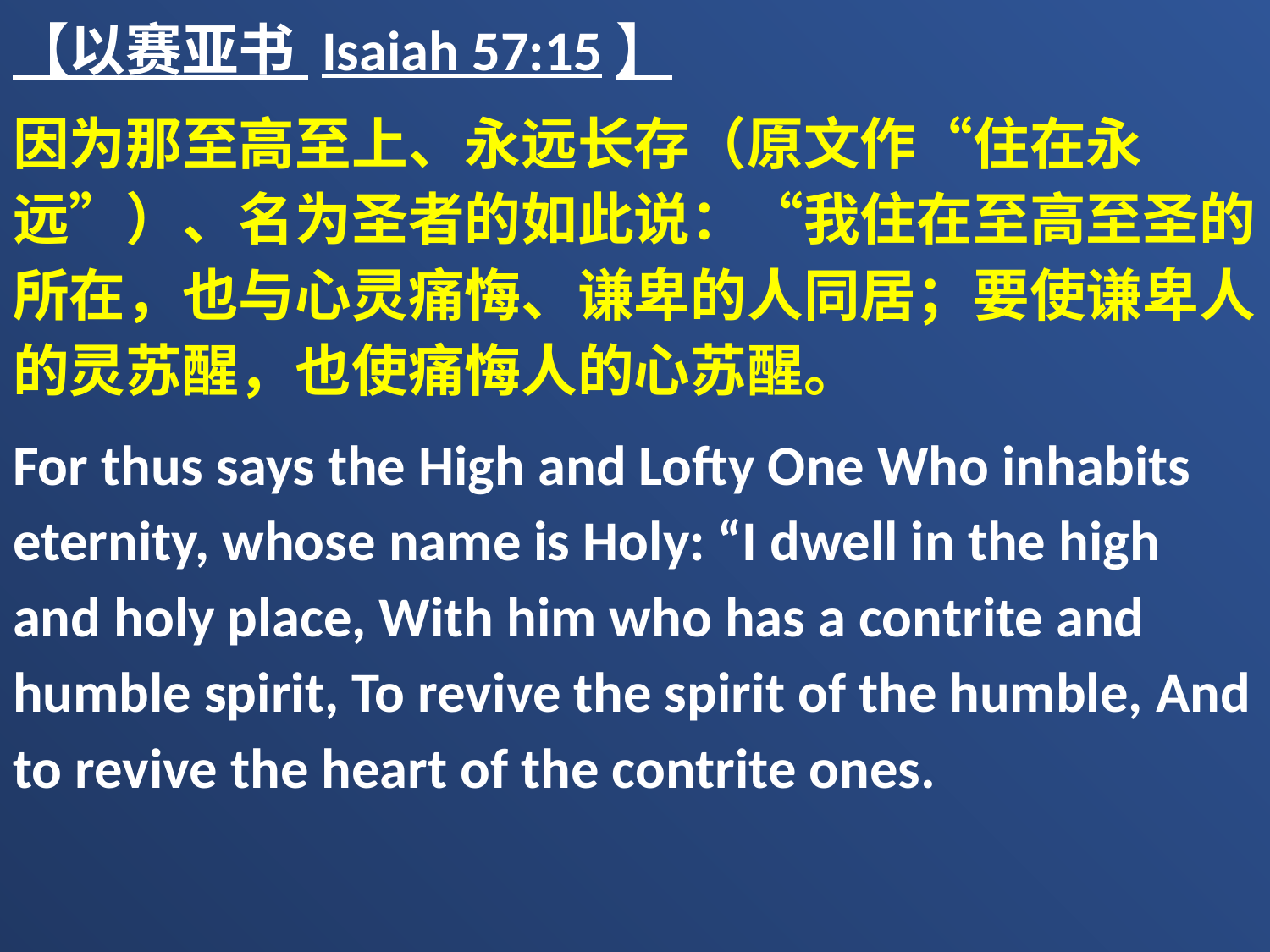

【以赛亚书 Isaiah 57:15】
因为那至高至上、永远长存（原文作“住在永远”）、名为圣者的如此说：“我住在至高至圣的所在，也与心灵痛悔、谦卑的人同居；要使谦卑人的灵苏醒，也使痛悔人的心苏醒。
For thus says the High and Lofty One Who inhabits eternity, whose name is Holy: “I dwell in the high and holy place, With him who has a contrite and humble spirit, To revive the spirit of the humble, And to revive the heart of the contrite ones.